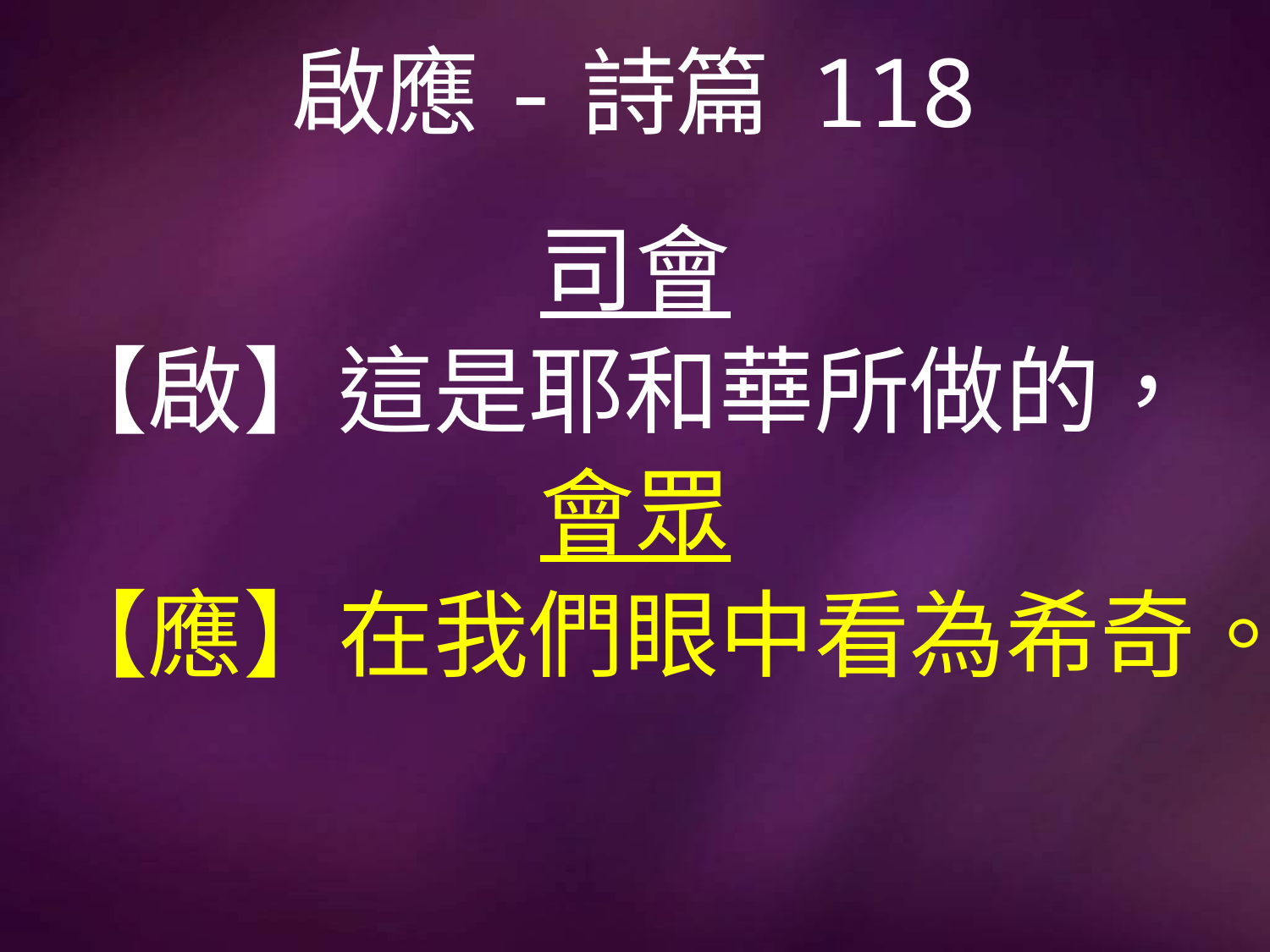

# 啟應-詩篇 118
司會
【啟】這是耶和華所做的，
會眾
【應】在我們眼中看為希奇。